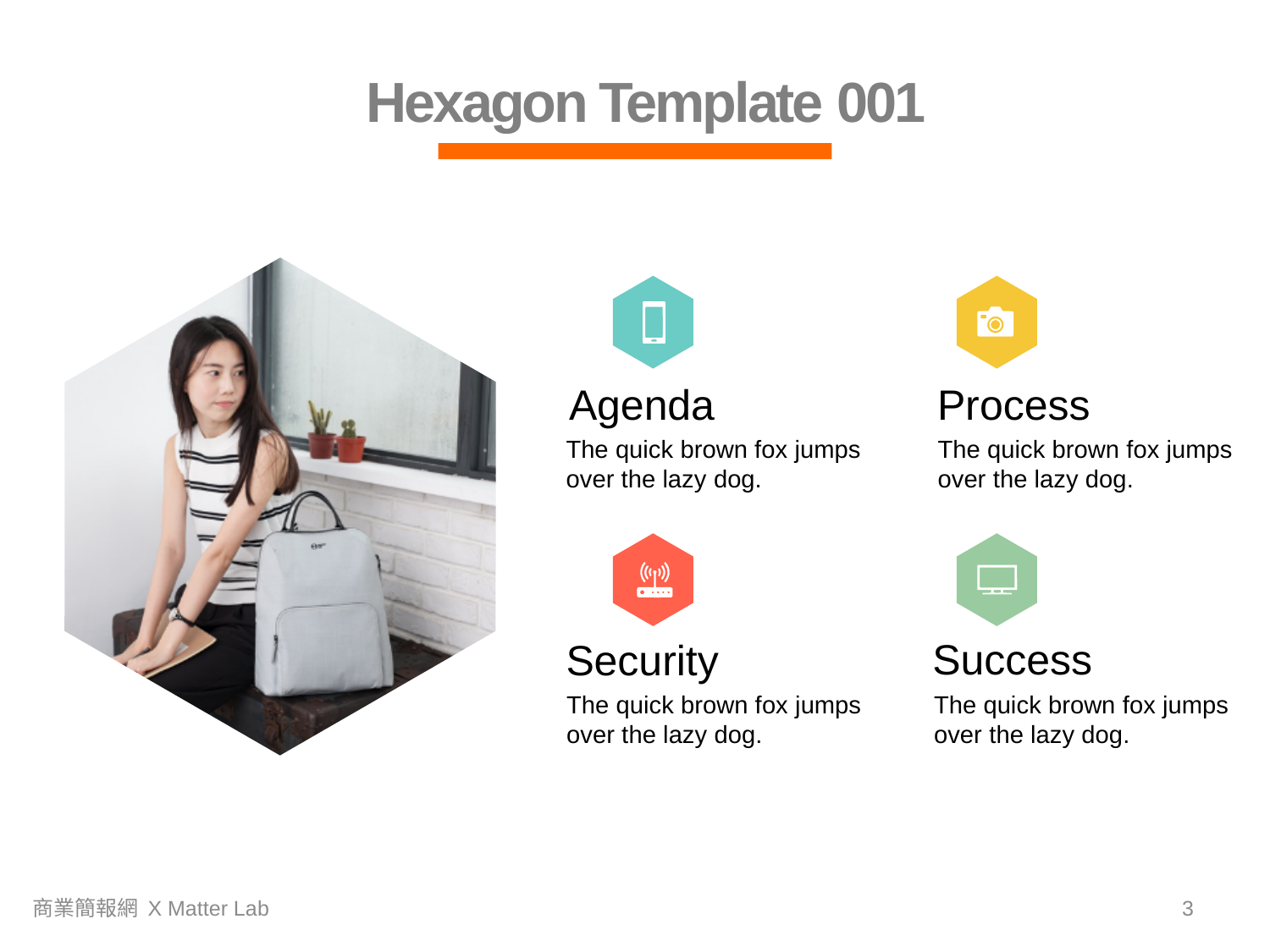

Hexagon Template 001

Agenda
Process
The quick brown fox jumps over the lazy dog.
The quick brown fox jumps over the lazy dog.

Success
Security
The quick brown fox jumps over the lazy dog.
The quick brown fox jumps over the lazy dog.
商業簡報網 X Matter Lab
3